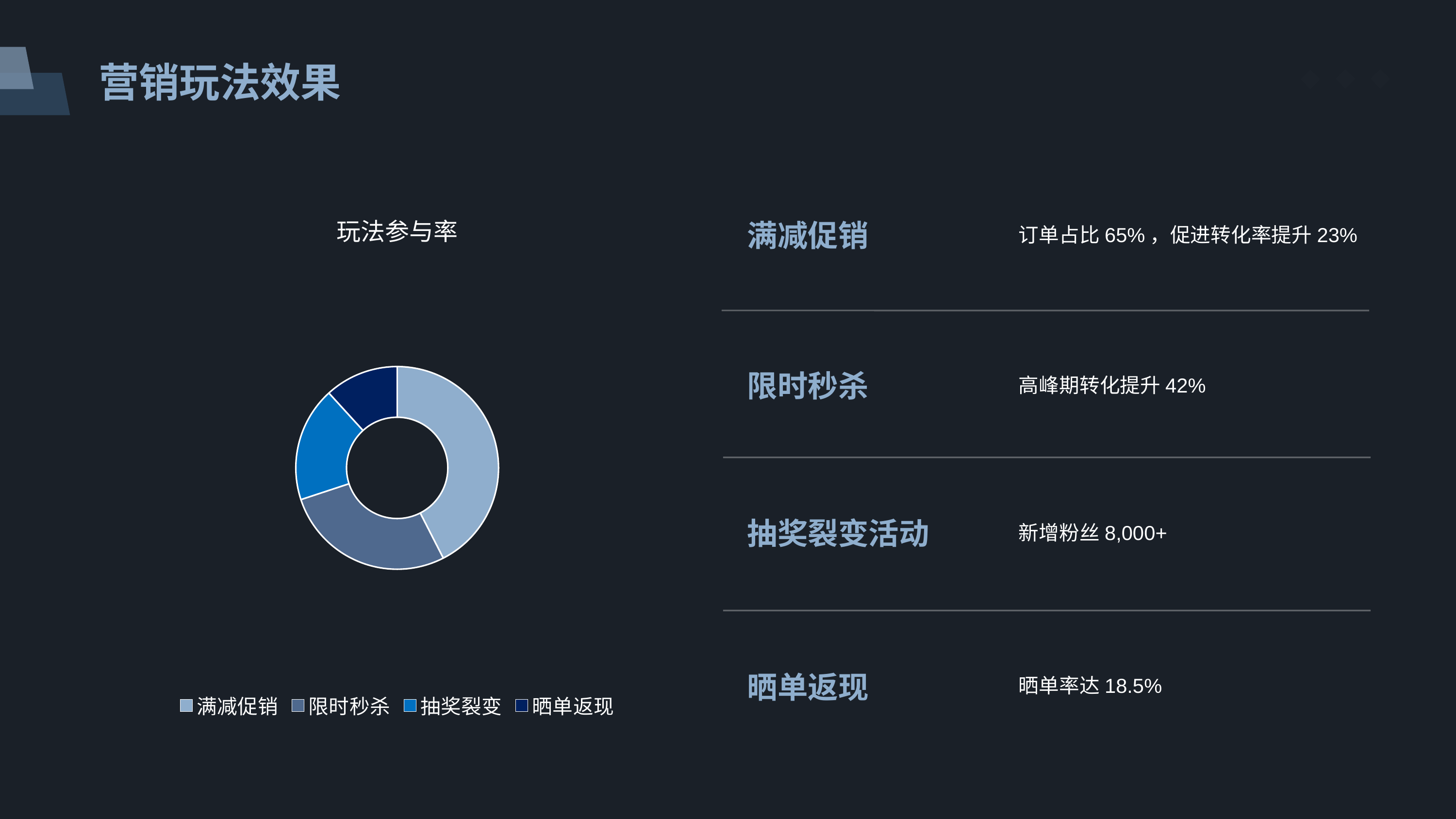

营销玩法效果

### Chart: 玩法参与率

| Category | 参与率 |  |  |
|---|---|---|---|
| 满减促销 | 0.65 | None | None |
| 限时秒杀 | 0.42 | None | None |
| 抽奖裂变 | 0.28 | None | None |
| 晒单返现 | 0.18 | None | None |
满减促销
订单占比65%，促进转化率提升23%

限时秒杀
高峰期转化提升42%

抽奖裂变活动
新增粉丝8,000+

晒单返现
晒单率达18.5%